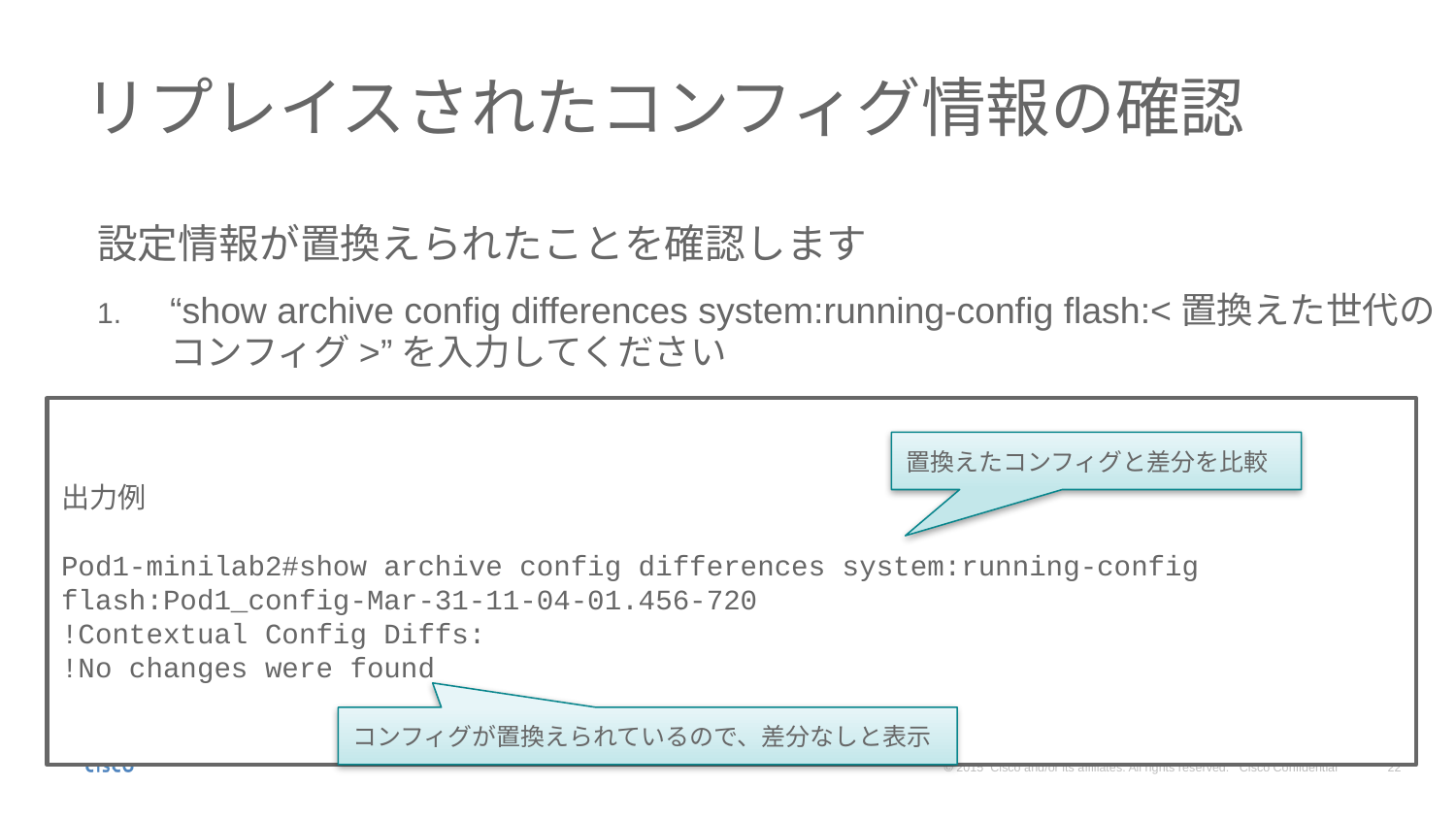

# リプレイスされたコンフィグ情報の確認
設定情報が置換えられたことを確認します
“show archive config differences system:running-config flash:<置換えた世代のコンフィグ>”を入力してください
出力例

Pod1-minilab2#show archive config differences system:running-config flash:Pod1_config-Mar-31-11-04-01.456-720
!Contextual Config Diffs:
!No changes were found
置換えたコンフィグと差分を比較
コンフィグが置換えられているので、差分なしと表示